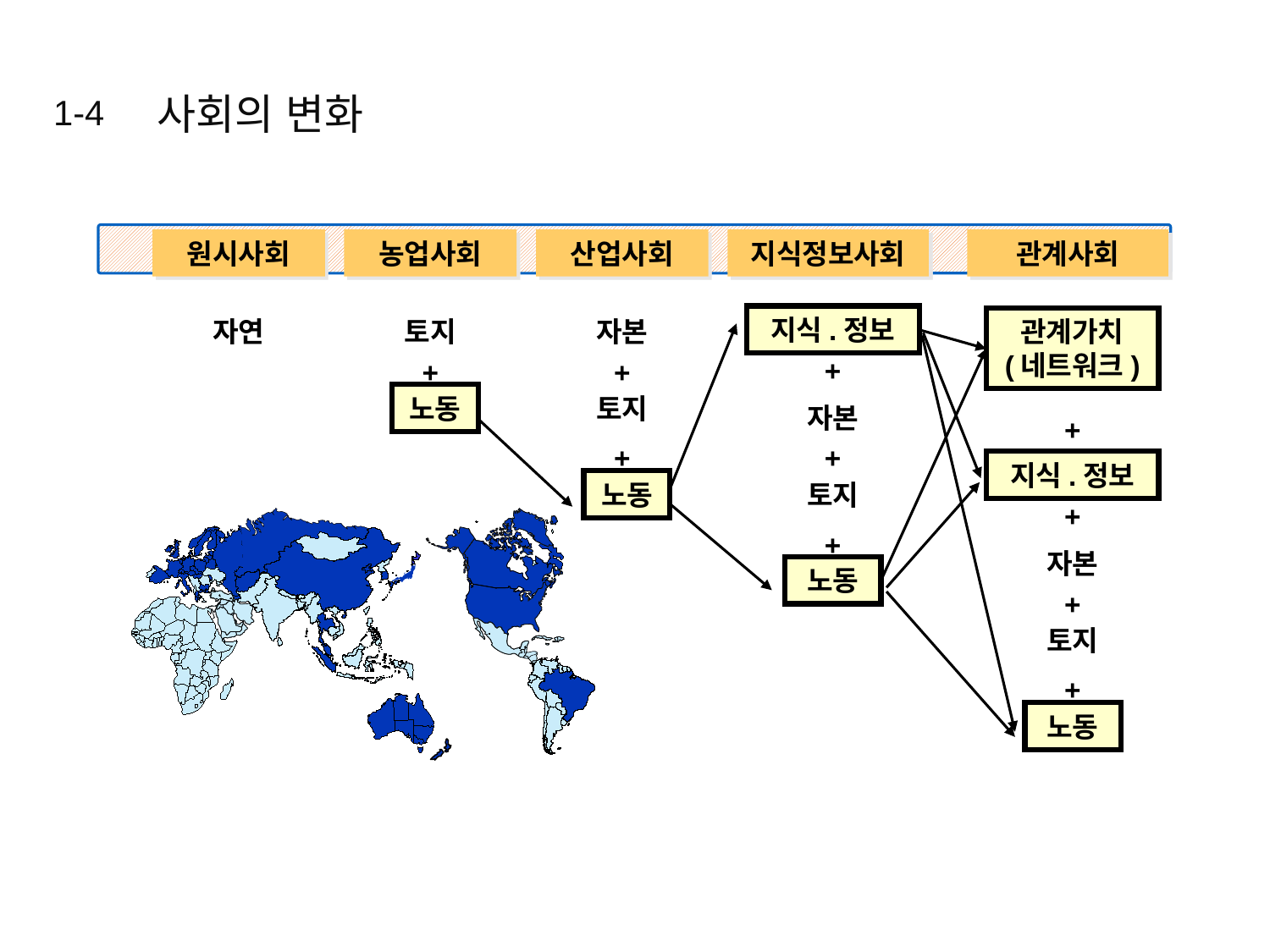

사회의 변화
1-4

원시사회
농업사회
산업사회
지식정보사회
관계사회
지식.정보
자연
토지
자본
관계가치
(네트워크)
+
+
+
노동
토지
자본
+
+
+
지식.정보
노동
토지
+
+
자본
노동
+
토지
+
노동